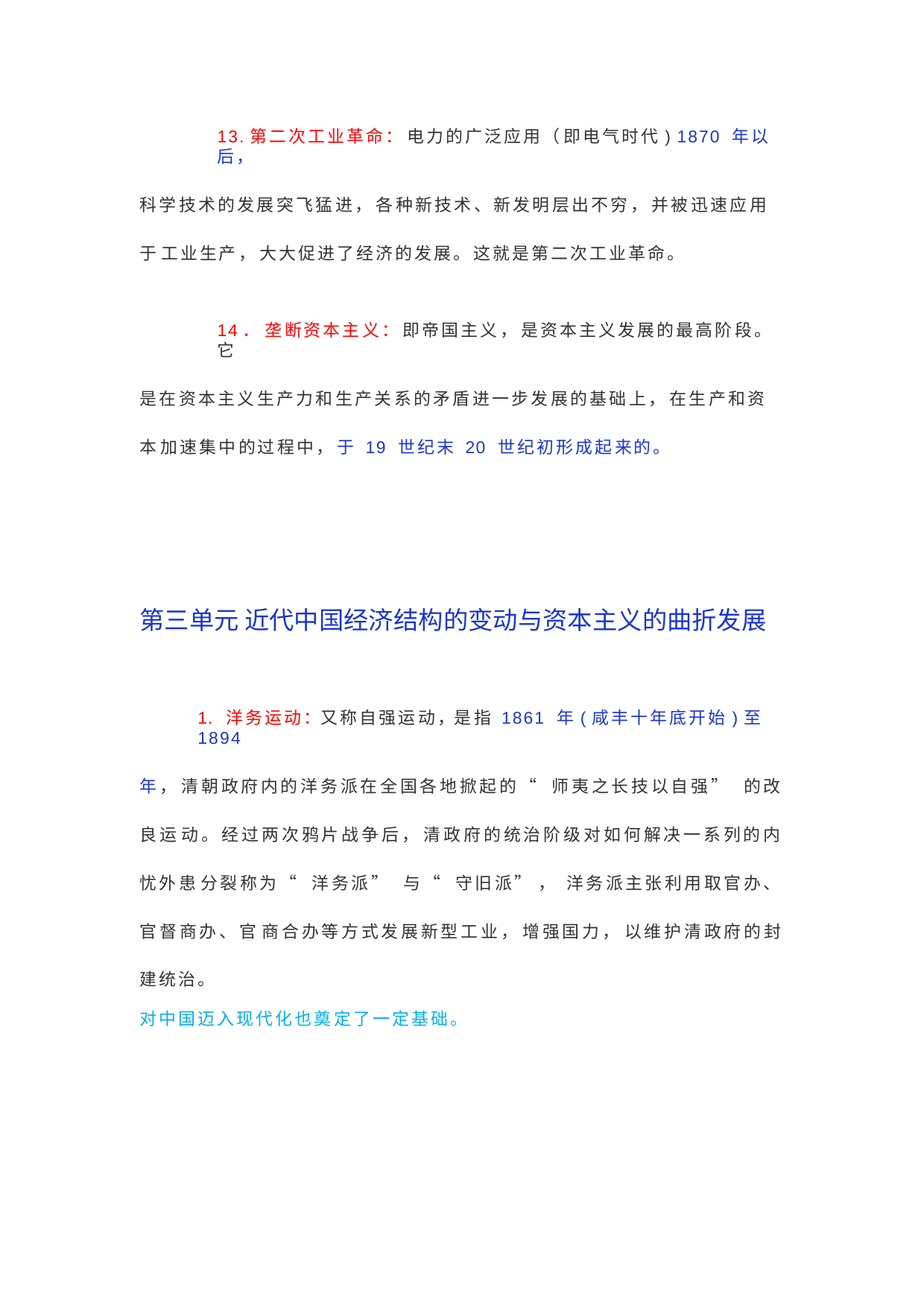

13.第二次工业革命： 电力的广泛应用（ 即电气时代) 1870 年以后，
科学技术的发展突飞猛进， 各种新技术、新发明层出不穷， 并被迅速应用于 工业生产， 大大促进了经济的发展。这就是第二次工业革命。
14． 垄断资本主义： 即帝国主义， 是资本主义发展的最高阶段。它
是在资本主义生产力和生产关系的矛盾进一步发展的基础上， 在生产和资本 加速集中的过程中， 于 19 世纪末 20 世纪初形成起来的。
第三单元 近代中国经济结构的变动与资本主义的曲折发展
1. 洋务运动：又称自强运动，是指 1861 年(咸丰十年底开始)至 1894
年， 清朝政府内的洋务派在全国各地掀起的“ 师夷之长技以自强” 的改良运 动。经过两次鸦片战争后， 清政府的统治阶级对如何解决一系列的内忧外患 分裂称为“ 洋务派” 与“ 守旧派”， 洋务派主张利用取官办、官督商办、官 商合办等方式发展新型工业， 增强国力， 以维护清政府的封建统治。

对中国迈入现代化也奠定了一定基础。